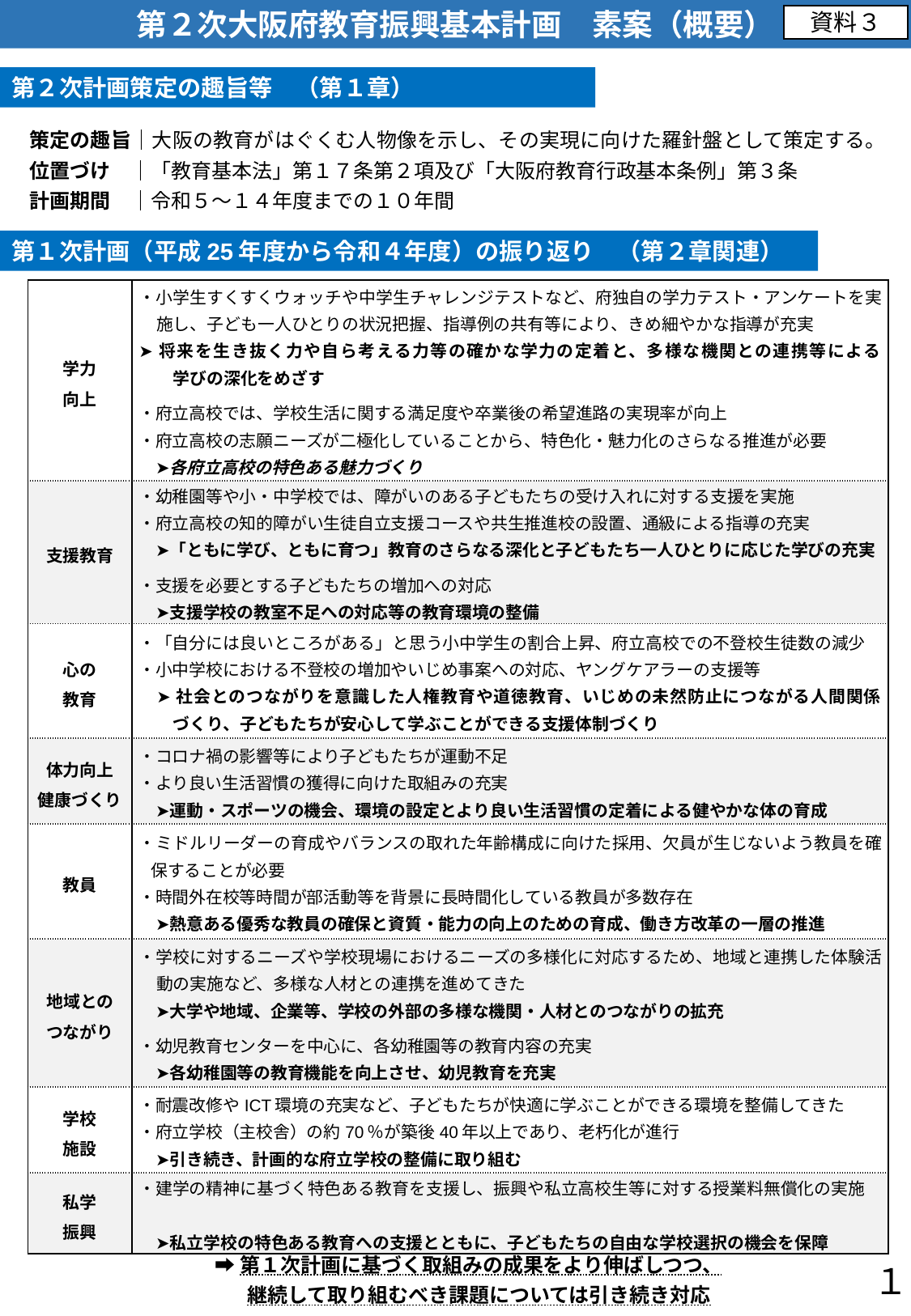

第２次大阪府教育振興基本計画　素案（概要）
資料３
第２次計画策定の趣旨等　（第１章）
策定の趣旨｜大阪の教育がはぐくむ人物像を示し、その実現に向けた羅針盤として策定する。
位置づけ　｜「教育基本法」第１７条第２項及び「大阪府教育行政基本条例」第３条
計画期間　｜令和５～１４年度までの１０年間
第１次計画（平成25年度から令和４年度）の振り返り　（第２章関連）
| 学力 向上 | ・小学生すくすくウォッチや中学生チャレンジテストなど、府独自の学力テスト・アンケートを実施し、子ども一人ひとりの状況把握、指導例の共有等により、きめ細やかな指導が充実 ➤将来を生き抜く力や自ら考える力等の確かな学力の定着と、多様な機関との連携等による 　学びの深化をめざす ・府立高校では、学校生活に関する満足度や卒業後の希望進路の実現率が向上 ・府立高校の志願ニーズが二極化していることから、特色化・魅力化のさらなる推進が必要 　➤各府立高校の特色ある魅力づくり |
| --- | --- |
| 支援教育 | ・幼稚園等や小・中学校では、障がいのある子どもたちの受け入れに対する支援を実施 ・府立高校の知的障がい生徒自立支援コースや共生推進校の設置、通級による指導の充実 　➤「ともに学び、ともに育つ」教育のさらなる深化と子どもたち一人ひとりに応じた学びの充実 ・支援を必要とする子どもたちの増加への対応 　➤支援学校の教室不足への対応等の教育環境の整備 |
| 心の 教育 | ・「自分には良いところがある」と思う小中学生の割合上昇、府立高校での不登校生徒数の減少 ・小中学校における不登校の増加やいじめ事案への対応、ヤングケアラーの支援等 ➤社会とのつながりを意識した人権教育や道徳教育、いじめの未然防止につながる人間関係 　づくり、子どもたちが安心して学ぶことができる支援体制づくり |
| 体力向上 健康づくり | ・コロナ禍の影響等により子どもたちが運動不足 ・より良い生活習慣の獲得に向けた取組みの充実 　➤運動・スポーツの機会、環境の設定とより良い生活習慣の定着による健やかな体の育成 |
| 教員 | ・ミドルリーダーの育成やバランスの取れた年齢構成に向けた採用、欠員が生じないよう教員を確保することが必要 ・時間外在校等時間が部活動等を背景に長時間化している教員が多数存在 　➤熱意ある優秀な教員の確保と資質・能力の向上のための育成、働き方改革の一層の推進 |
| 地域との つながり | ・学校に対するニーズや学校現場におけるニーズの多様化に対応するため、地域と連携した体験活動の実施など、多様な人材との連携を進めてきた 　➤大学や地域、企業等、学校の外部の多様な機関・人材とのつながりの拡充 ・幼児教育センターを中心に、各幼稚園等の教育内容の充実 　➤各幼稚園等の教育機能を向上させ、幼児教育を充実 |
| 学校 施設 | ・耐震改修やICT環境の充実など、子どもたちが快適に学ぶことができる環境を整備してきた ・府立学校（主校舎）の約70％が築後40年以上であり、老朽化が進行 　➤引き続き、計画的な府立学校の整備に取り組む |
| 私学 振興 | ・建学の精神に基づく特色ある教育を支援し、振興や私立高校生等に対する授業料無償化の実施　　 　➤私立学校の特色ある教育への支援とともに、子どもたちの自由な学校選択の機会を保障 |
１
➡第１次計画に基づく取組みの成果をより伸ばしつつ、
　継続して取り組むべき課題については引き続き対応